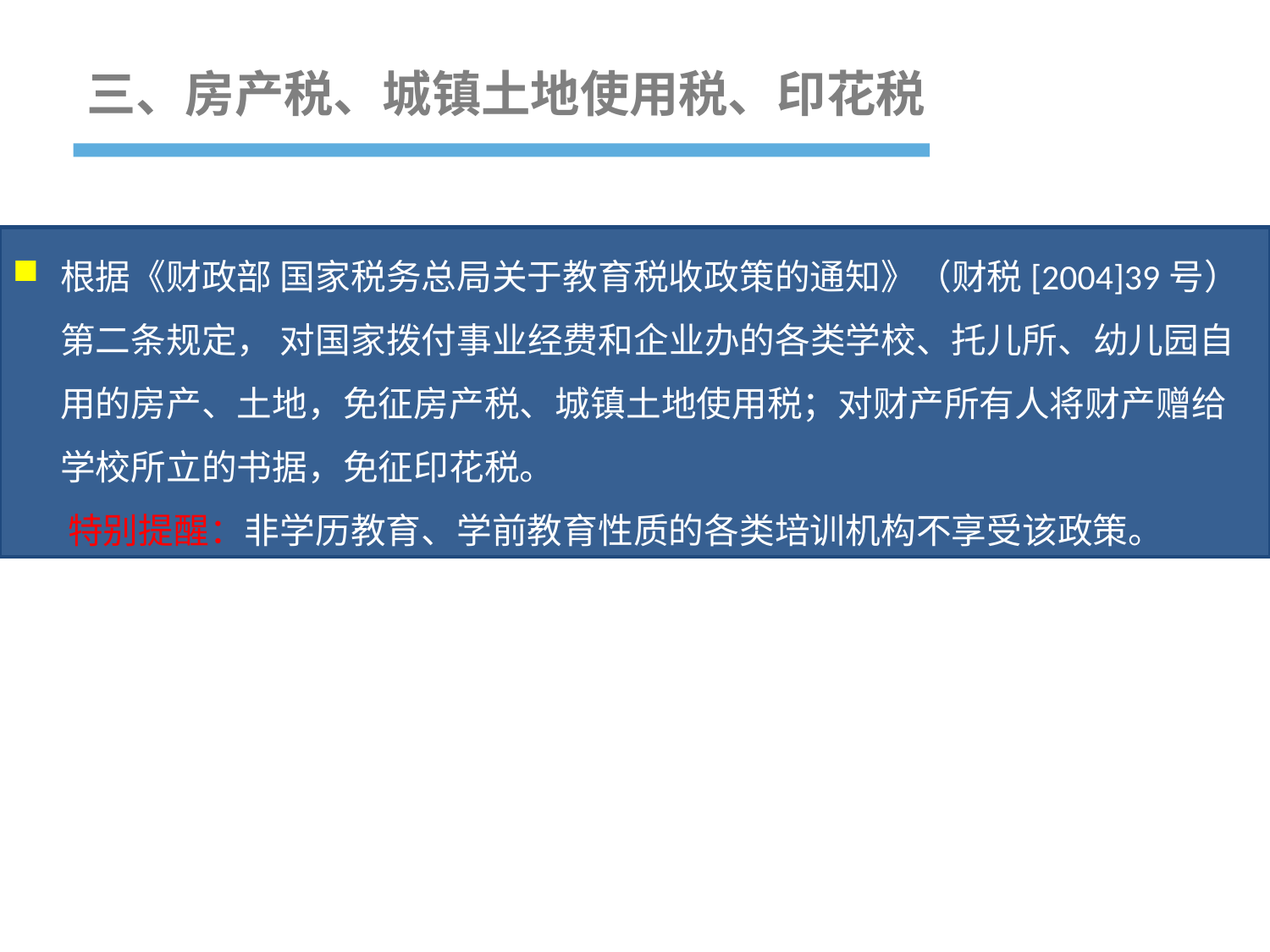

三、房产税、城镇土地使用税、印花税
根据《财政部 国家税务总局关于教育税收政策的通知》（财税[2004]39号）第二条规定， 对国家拨付事业经费和企业办的各类学校、托儿所、幼儿园自用的房产、土地，免征房产税、城镇土地使用税；对财产所有人将财产赠给学校所立的书据，免征印花税。
      特别提醒：非学历教育、学前教育性质的各类培训机构不享受该政策。